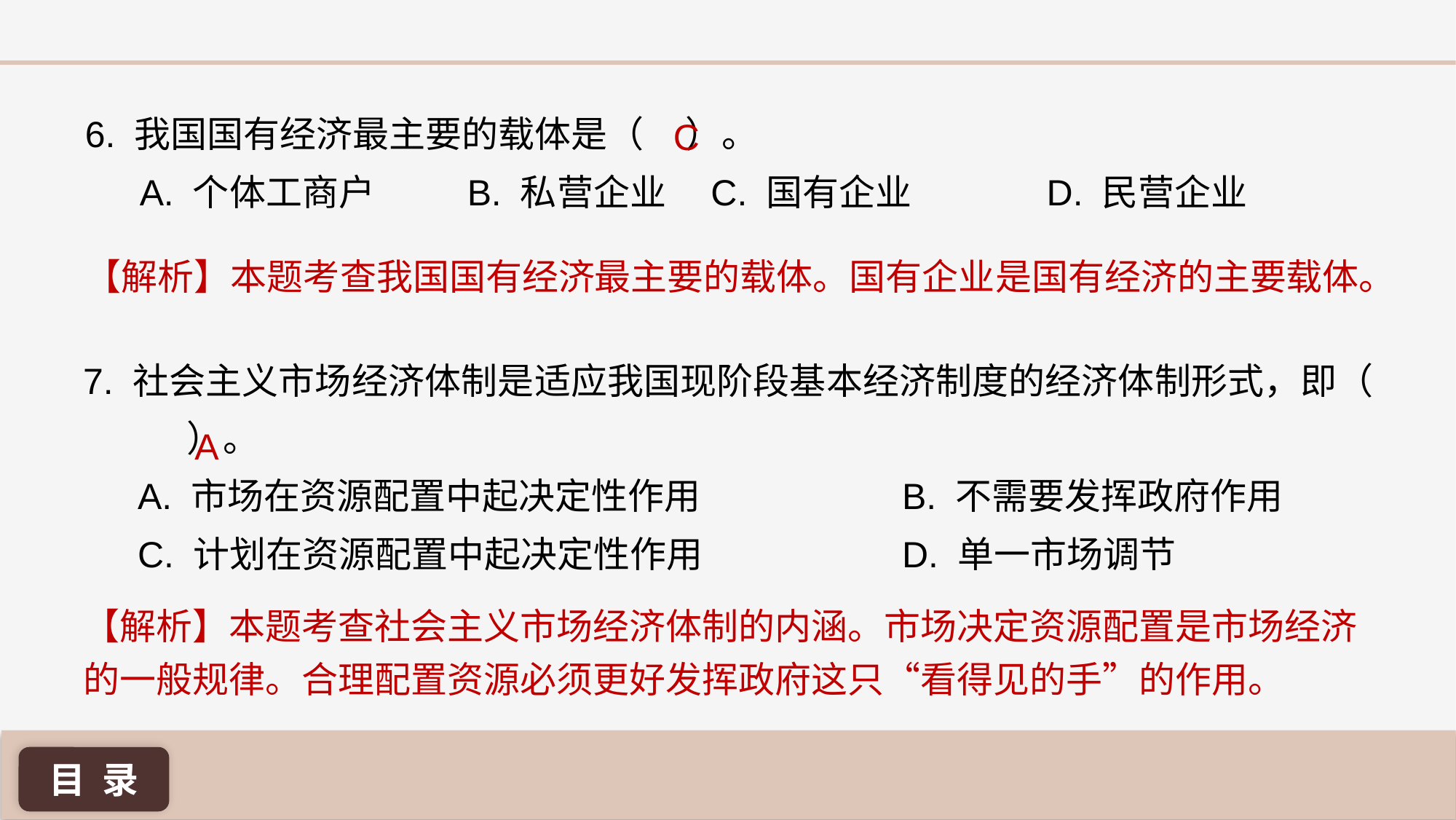

C
6. 我国国有经济最主要的载体是（ 	）。
A. 个体工商户 	B. 私营企业 	  C. 国有企业 	   D. 民营企业
【解析】本题考查我国国有经济最主要的载体。国有企业是国有经济的主要载体。
7. 社会主义市场经济体制是适应我国现阶段基本经济制度的经济体制形式，即（        ）。
A. 市场在资源配置中起决定性作用 		B. 不需要发挥政府作用
C. 计划在资源配置中起决定性作用 		D. 单一市场调节
A
【解析】本题考查社会主义市场经济体制的内涵。市场决定资源配置是市场经济的一般规律。合理配置资源必须更好发挥政府这只“看得见的手”的作用。